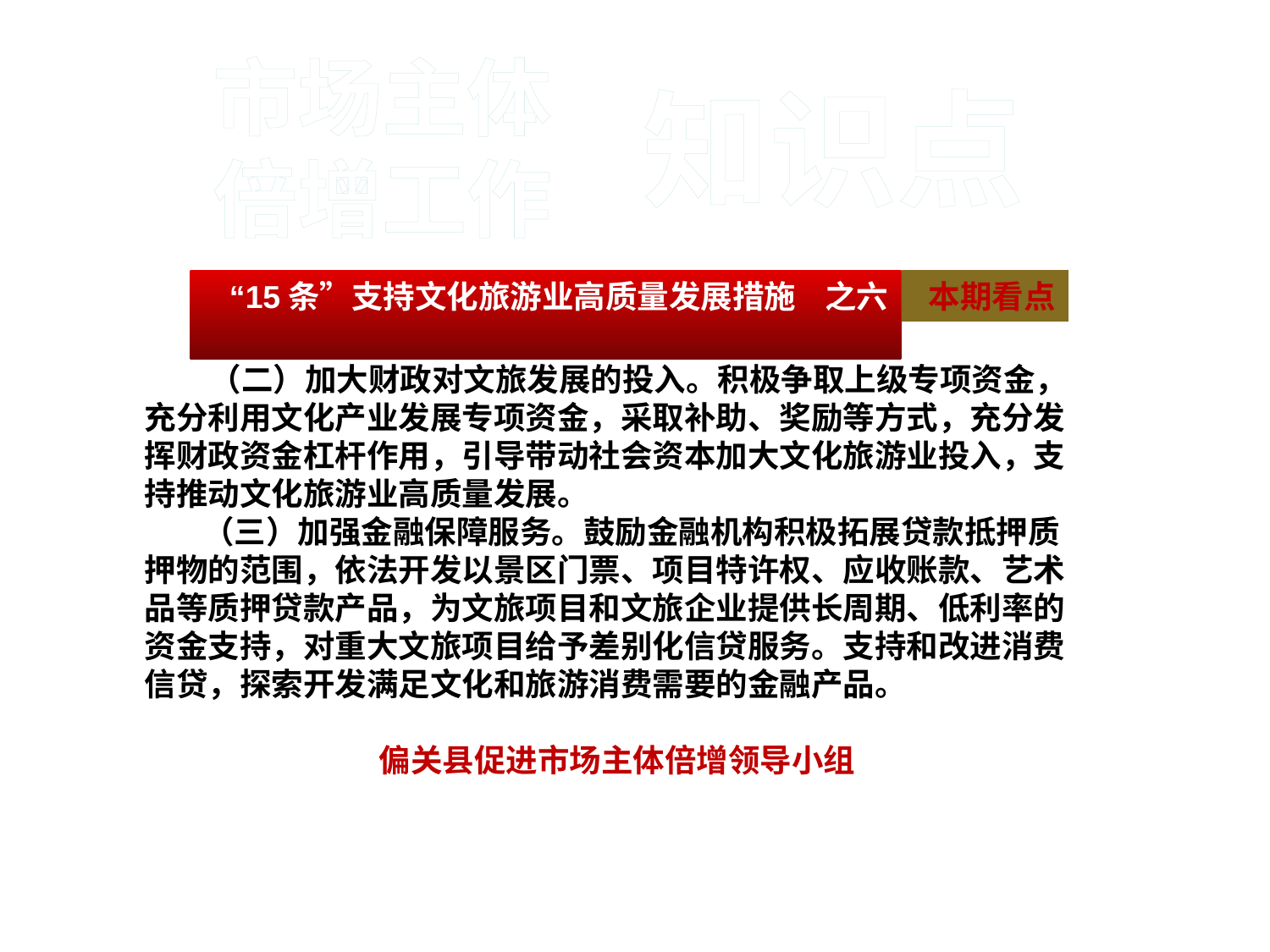

#

市场主体
倍增工作
知识点

        （二）加大财政对文旅发展的投入。积极争取上级专项资金，充分利用文化产业发展专项资金，采取补助、奖励等方式，充分发
挥财政资金杠杆作用，引导带动社会资本加大文化旅游业投入，支持推动文化旅游业高质量发展。
       （三）加强金融保障服务。鼓励金融机构积极拓展贷款抵押质押物的范围，依法开发以景区门票、项目特许权、应收账款、艺术品等质押贷款产品，为文旅项目和文旅企业提供长周期、低利率的资金支持，对重大文旅项目给予差别化信贷服务。支持和改进消费信贷，探索开发满足文化和旅游消费需要的金融产品。

 偏关县促进市场主体倍增领导小组
   “15条”支持文化旅游业高质量发展措施    之六
 本期看点